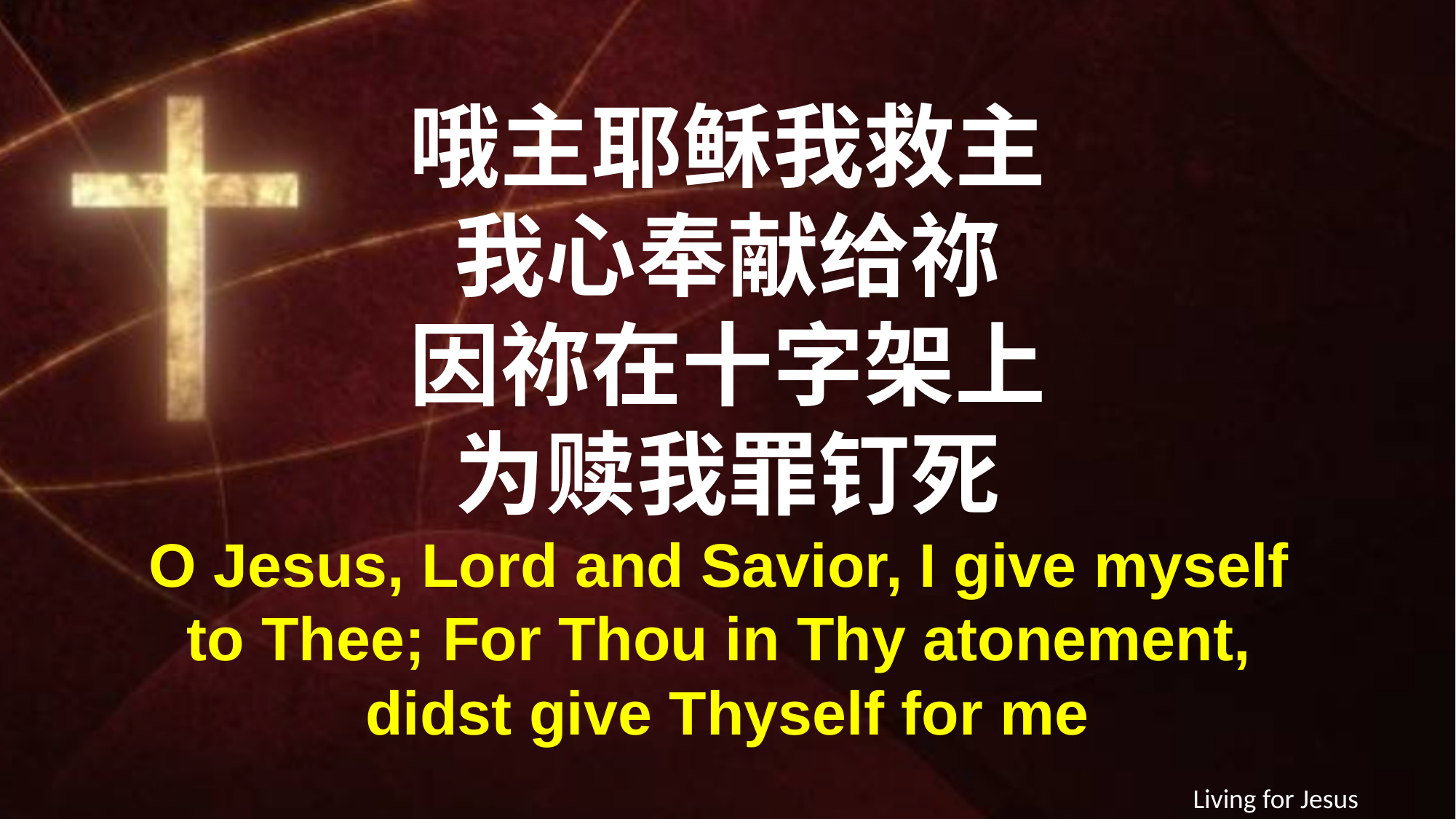

哦主耶稣我救主
我心奉献给祢
因祢在十字架上
为赎我罪钉死
O Jesus, Lord and Savior, I give myself
to Thee; For Thou in Thy atonement,
didst give Thyself for me
Living for Jesus Chr.1/2